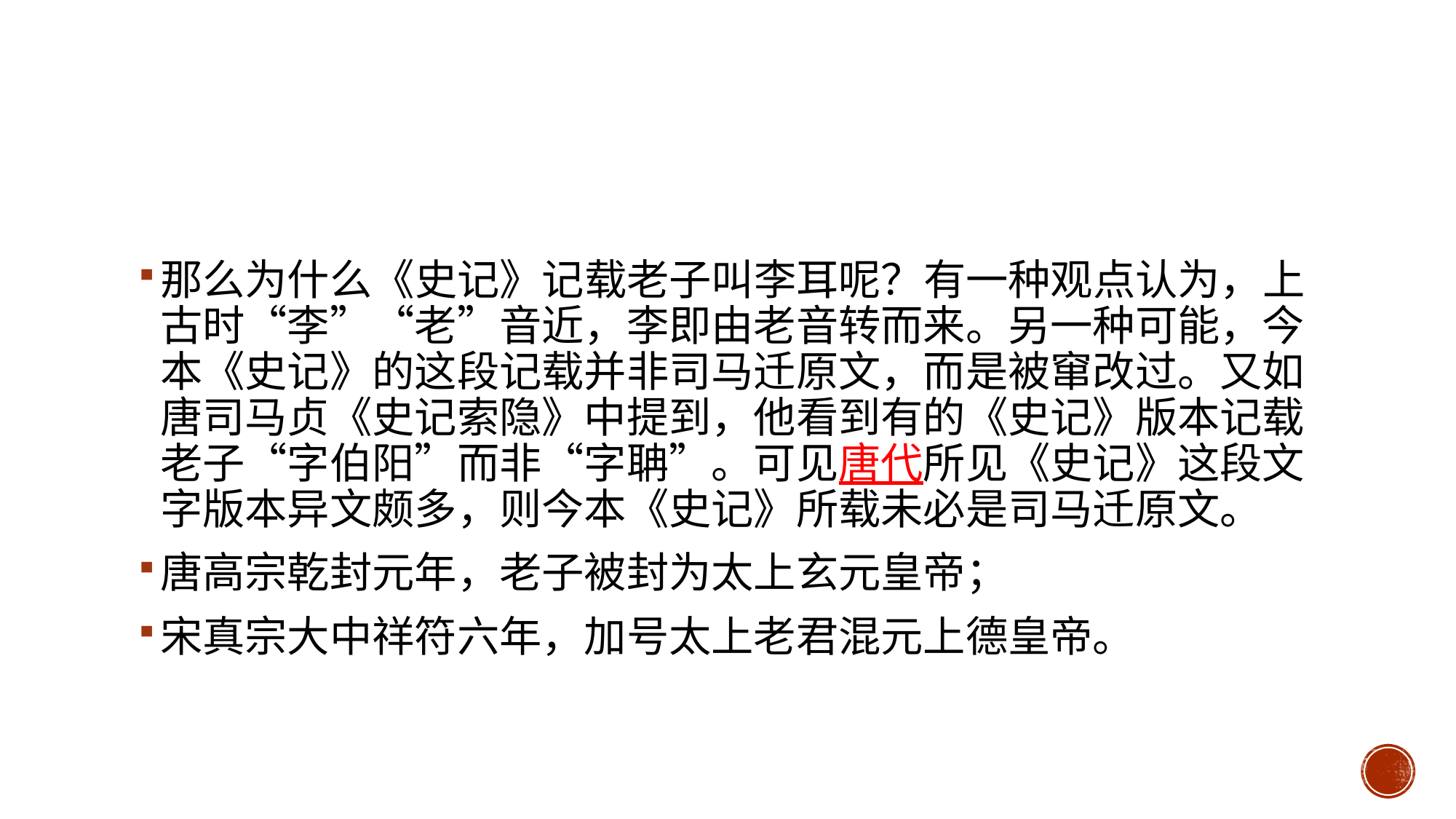

#
那么为什么《史记》记载老子叫李耳呢？有一种观点认为，上古时“李”“老”音近，李即由老音转而来。另一种可能，今本《史记》的这段记载并非司马迁原文，而是被窜改过。又如唐司马贞《史记索隐》中提到，他看到有的《史记》版本记载老子“字伯阳”而非“字聃”。可见唐代所见《史记》这段文字版本异文颇多，则今本《史记》所载未必是司马迁原文。
唐高宗乾封元年，老子被封为太上玄元皇帝；
宋真宗大中祥符六年，加号太上老君混元上德皇帝。